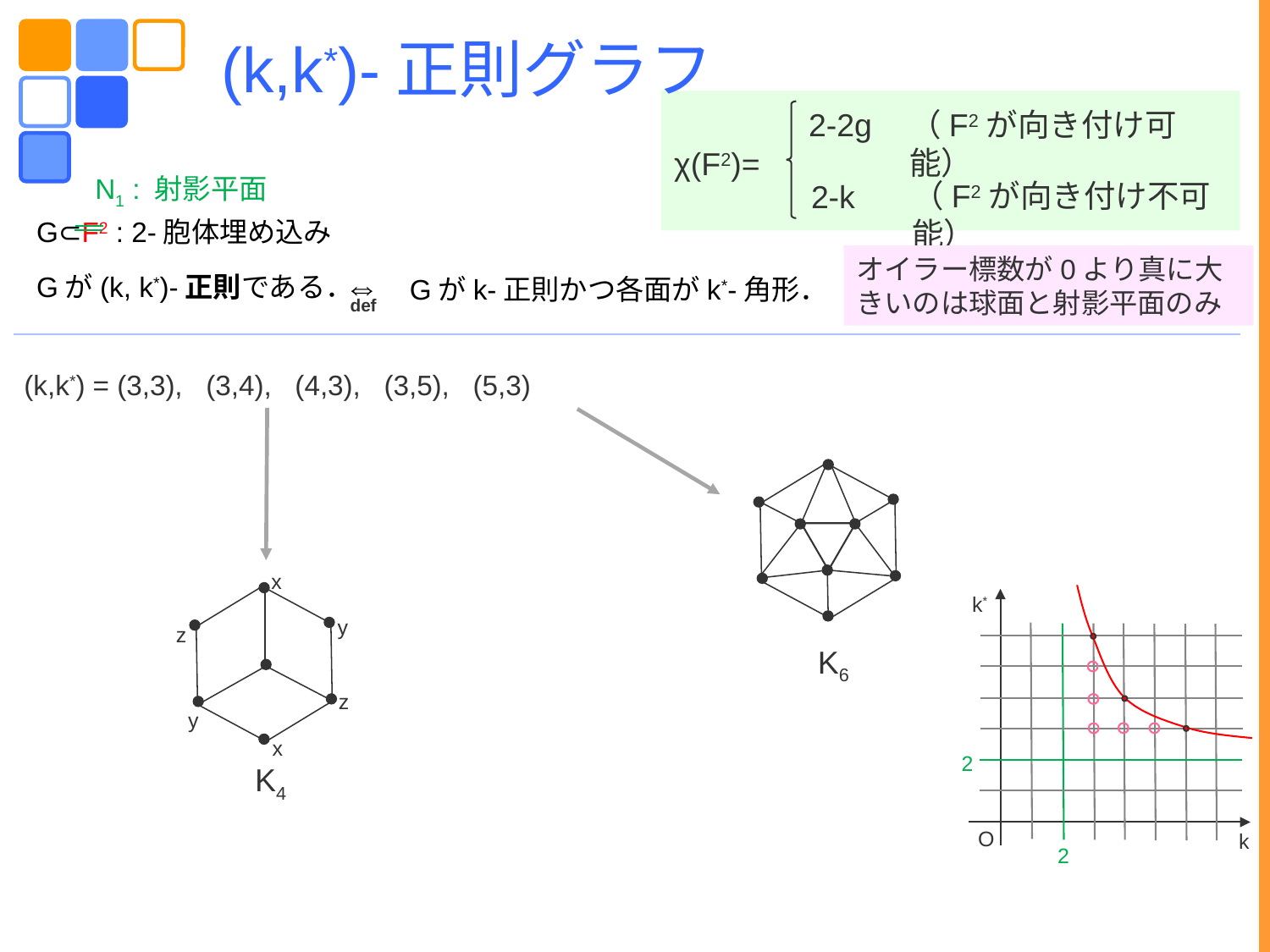

(k,k*)-正則グラフ

2-2g
（F2が向き付け可能）

χ(F2)=
N1 : 射影平面
（F2が向き付け不可能）
2-k
G⊂F2 : 2-胞体埋め込み
オイラー標数が0より真に大きいのは球面と射影平面のみ
⇔
def
Gがk-正則かつ各面がk*-角形．
Gが(k, k*)-正則である．
(k,k*) = (3,3),   (3,4),   (4,3),   (3,5),   (5,3)
x

K4
y
z
z
y
x

K6
k*

2
O
k
2